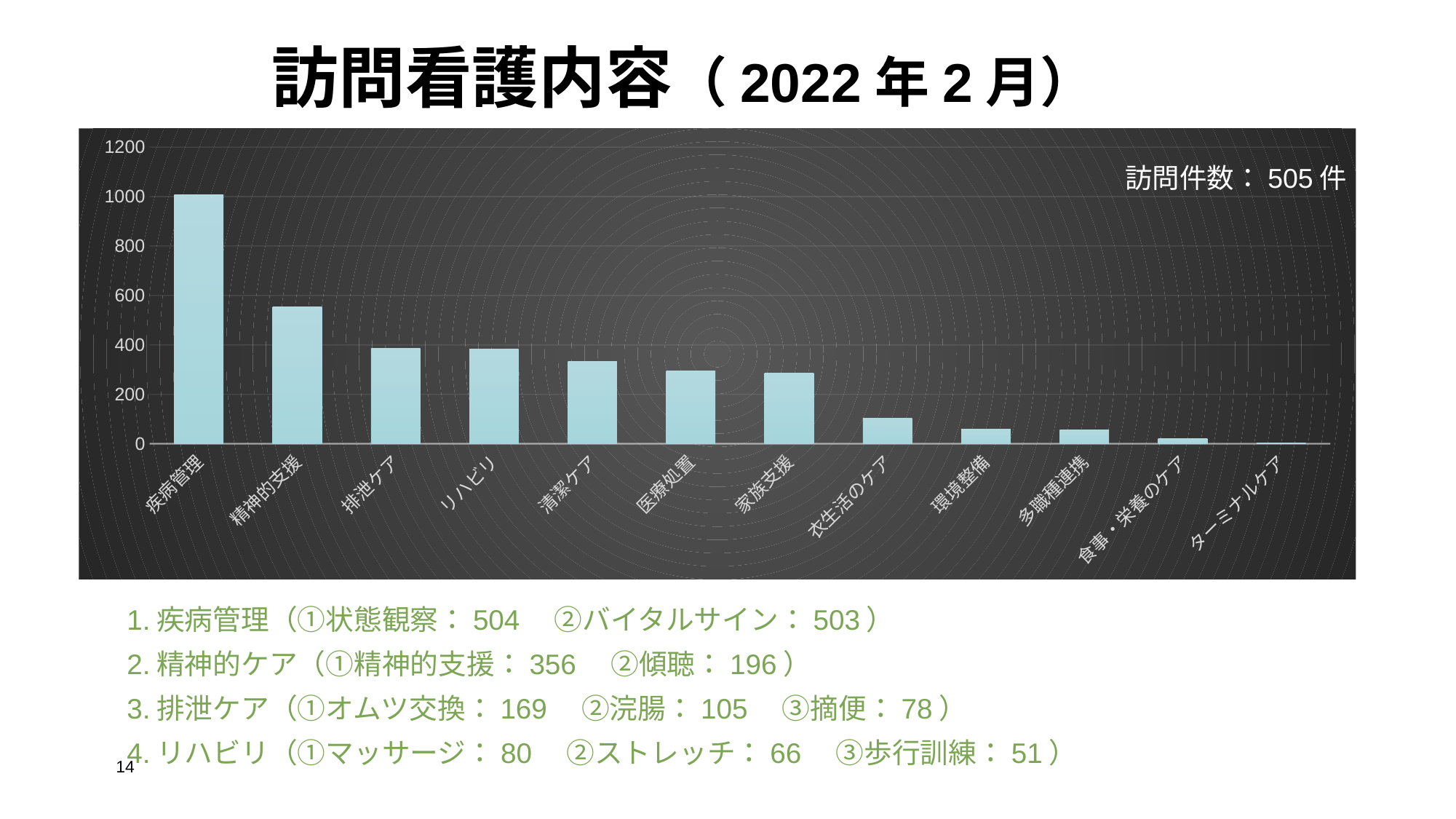

訪問看護内容（2022年2月）

### Chart

| Category |  |
|---|---|
| 疾病管理 | 1007.0 |
| 精神的支援 | 555.0 |
| 排泄ケア | 385.0 |
| リハビリ | 384.0 |
| 清潔ケア | 332.0 |
| 医療処置 | 295.0 |
| 家族支援 | 287.0 |
| 衣生活のケア | 103.0 |
| 環境整備 | 58.0 |
| 多職種連携 | 55.0 |
| 食事・栄養のケア | 22.0 |
| ターミナルケア | 2.0 |
訪問件数：505件
1.疾病管理（①状態観察：504　②バイタルサイン：503）
2.精神的ケア（①精神的支援：356　②傾聴：196）
3.排泄ケア（①オムツ交換：169　②浣腸：105　③摘便：78）
4.リハビリ（①マッサージ：80　②ストレッチ：66　③歩行訓練：51）

14